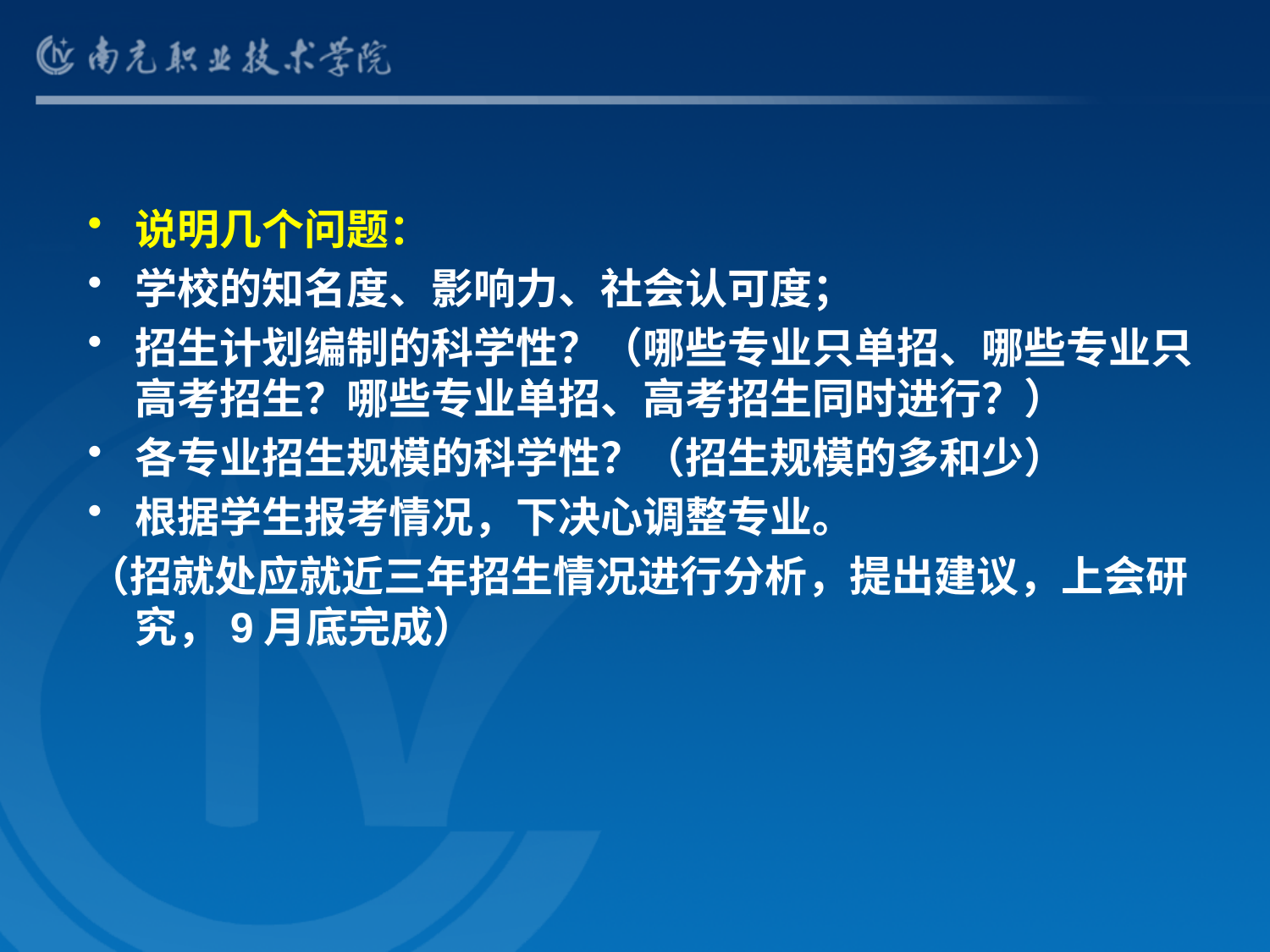

#
说明几个问题：
学校的知名度、影响力、社会认可度；
招生计划编制的科学性？（哪些专业只单招、哪些专业只高考招生？哪些专业单招、高考招生同时进行？）
各专业招生规模的科学性？（招生规模的多和少）
根据学生报考情况，下决心调整专业。
（招就处应就近三年招生情况进行分析，提出建议，上会研究，9月底完成）